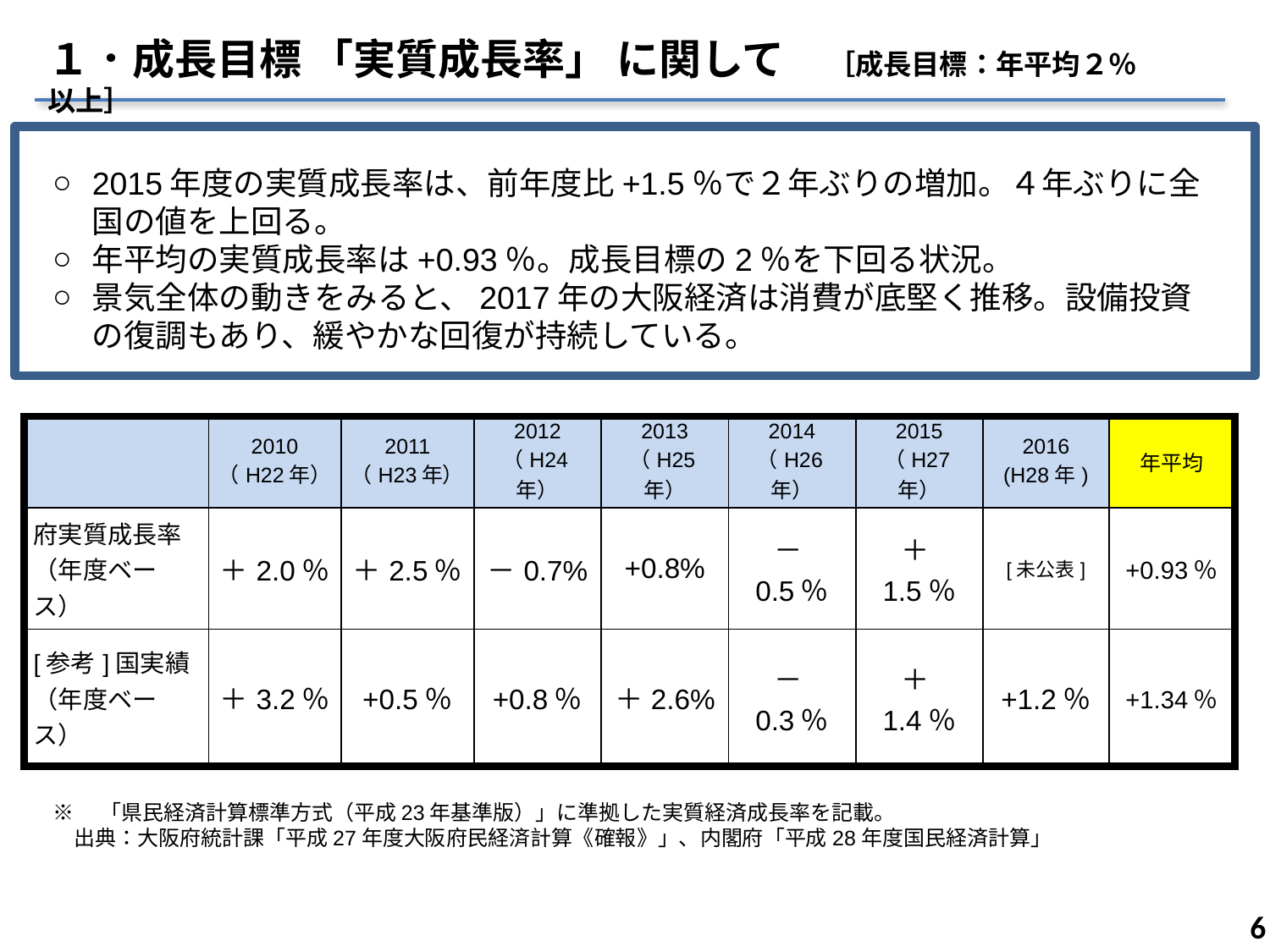

１．成長目標 「実質成長率」 に関して　［成長目標：年平均２％以上］

2015年度の実質成長率は、前年度比+1.5％で２年ぶりの増加。４年ぶりに全国の値を上回る。
年平均の実質成長率は+0.93％。成長目標の2％を下回る状況。
景気全体の動きをみると、2017年の大阪経済は消費が底堅く推移。設備投資の復調もあり、緩やかな回復が持続している。
|  | 2010 （H22年） | 2011 （H23年） | 2012 （H24年） | 2013 （H25年） | 2014 （H26年） | 2015 （H27年） | 2016 (H28年) | 年平均 |
| --- | --- | --- | --- | --- | --- | --- | --- | --- |
| 府実質成長率 （年度ベース） | ＋2.0％ | ＋2.5％ | －0.7% | +0.8% | －0.5％ | ＋1.5％ | [未公表] | +0.93％ |
| [参考]国実績（年度ベース） | ＋3.2％ | +0.5％ | +0.8％ | ＋2.6% | －0.3％ | ＋1.4％ | +1.2％ | +1.34％ |
※　「県民経済計算標準方式（平成23年基準版）」に準拠した実質経済成長率を記載。
　出典：大阪府統計課「平成27年度大阪府民経済計算《確報》」、内閣府「平成28年度国民経済計算」
6